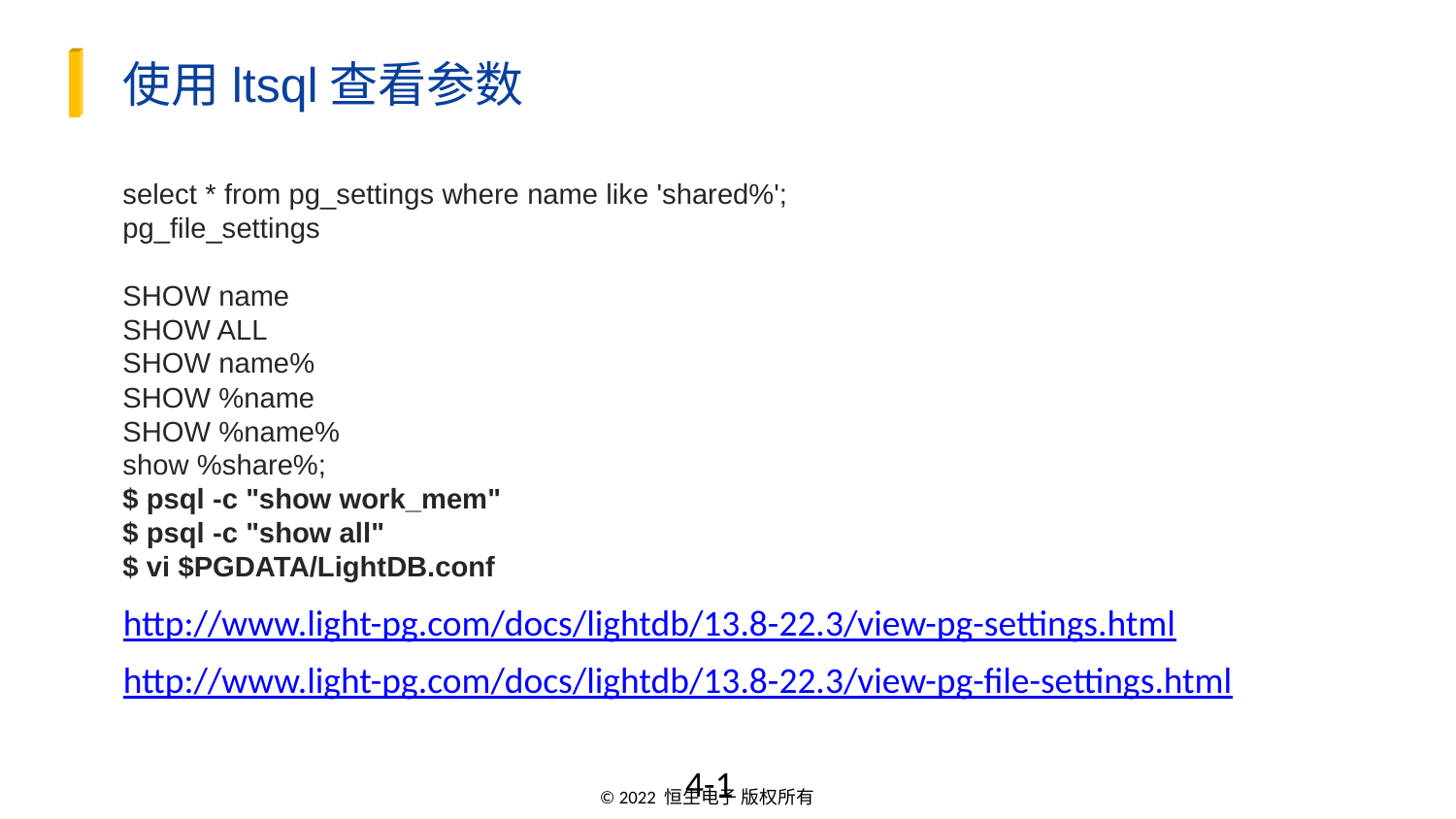

使用ltsql查看参数
select * from pg_settings where name like 'shared%';
pg_file_settings

SHOW name
SHOW ALL
SHOW name%
SHOW %name
SHOW %name%
show %share%;
$ psql -c "show work_mem"
$ psql -c "show all"
$ vi $PGDATA/LightDB.conf

http://www.light-pg.com/docs/lightdb/13.8-22.3/view-pg-settings.html
http://www.light-pg.com/docs/lightdb/13.8-22.3/view-pg-file-settings.html
4-1